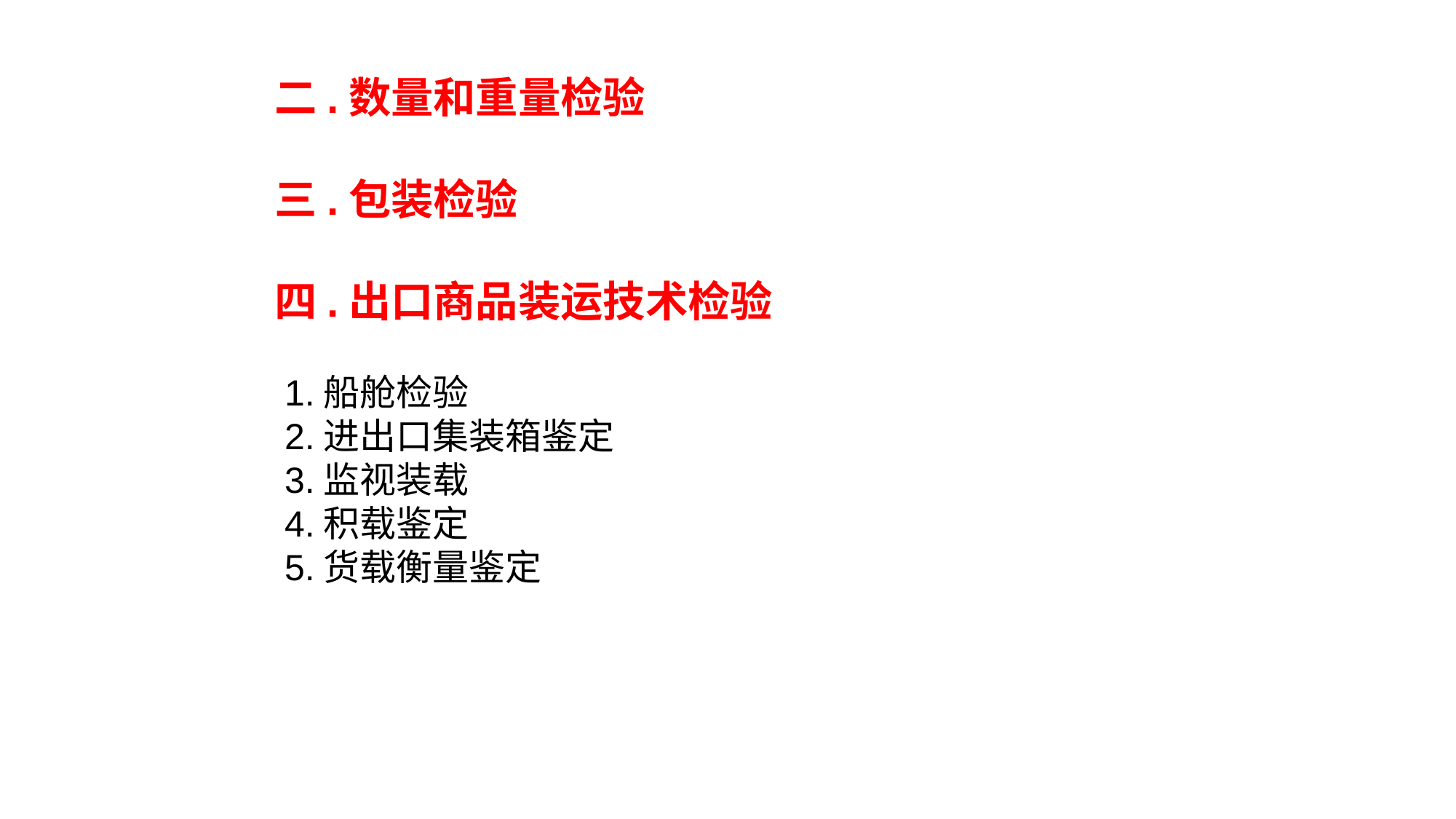

二.数量和重量检验

三.包装检验

四.出口商品装运技术检验

 1.船舱检验
 2.进出口集装箱鉴定
 3.监视装载
 4.积载鉴定
 5.货载衡量鉴定